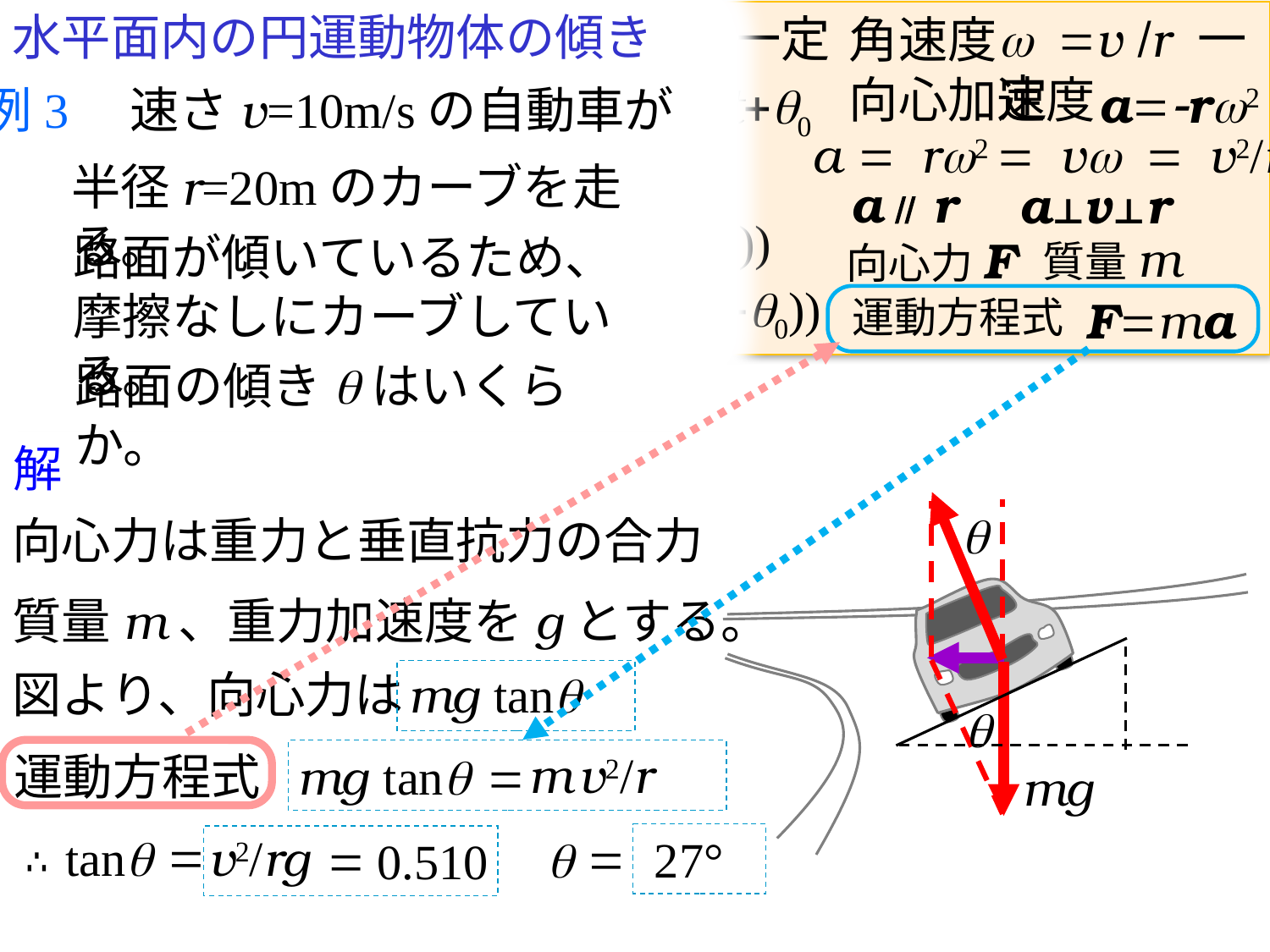

水平面内の円運動物体の傾き

ω =v /r 一定

半径r 一定, 速さv 一定
等速円運動
角速度
向心加速度
a=−rω2
初期中心角
θ0
ω t+θ0
中心角
時間t
θ =
座標
r =r (cos(ωt+θ0), sin(ωt+θ0))
速度
v =ωr (−sin(ωt+θ0),cos(ωt+θ0))
a =−ω2r(cos(ωt+θ0),sin(ωt+θ0))
加速度
例3　速さv=10m/sの自動車が
a = rω2 = vω = v2/r
a // r
a⊥v⊥r
半径r=20mのカーブを走る。
路面が傾いているため、
摩擦なしにカーブしている。
質量m
向心力F
F=ma
運動方程式

路面の傾きθはいくらか。

解
θ
向心力は重力と垂直抗力の合力

質量m、重力加速度をgとする。
mg tanθ
図より、向心力は

θ
m
v2/r
mg tanθ
運動方程式

=

mg
∴
=
tanθ
=
v2/rg
27°
θ
=

0.510